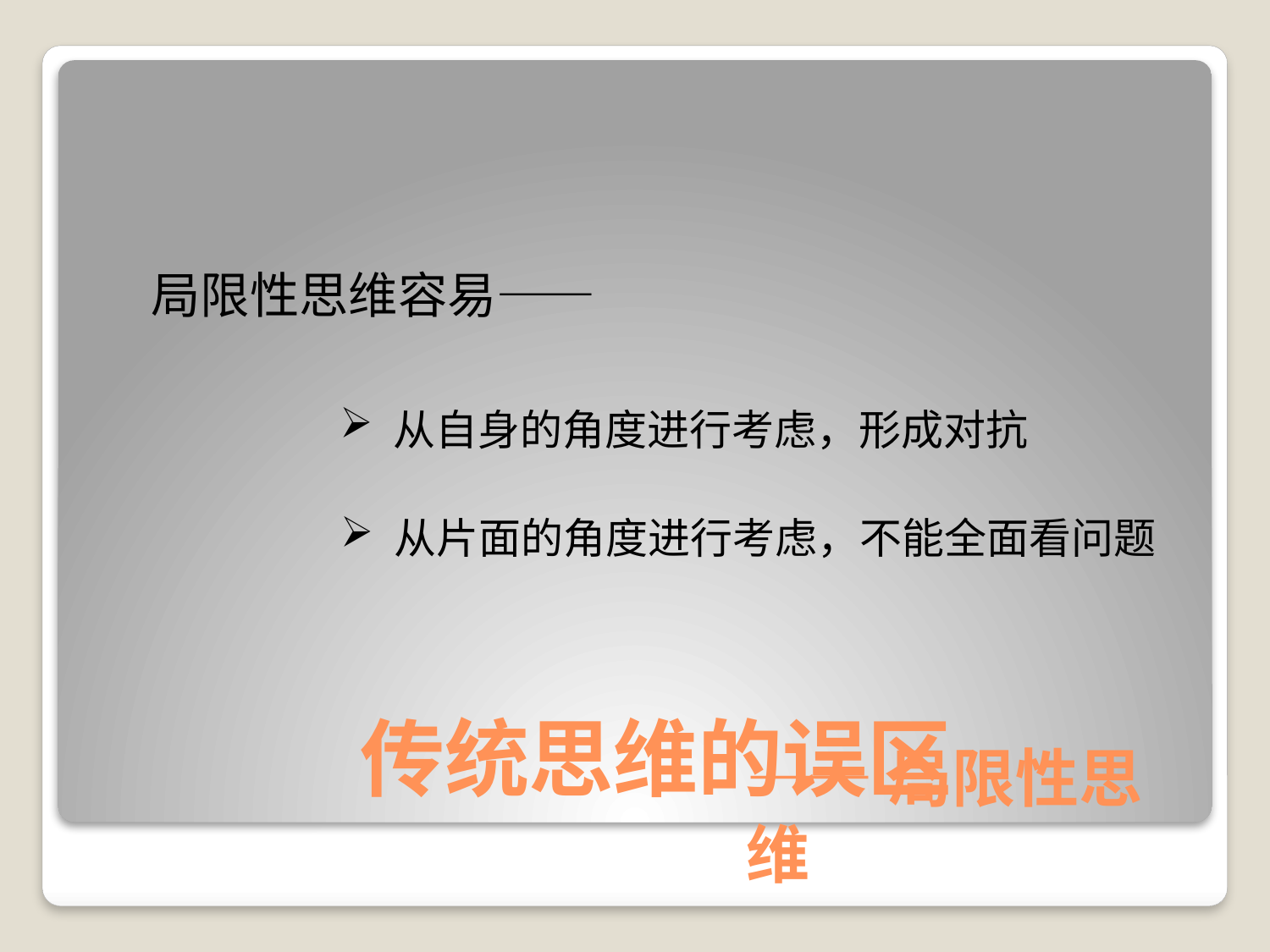

局限性思维容易——
 从自身的角度进行考虑，形成对抗
 从片面的角度进行考虑，不能全面看问题
传统思维的误区
# ——局限性思维